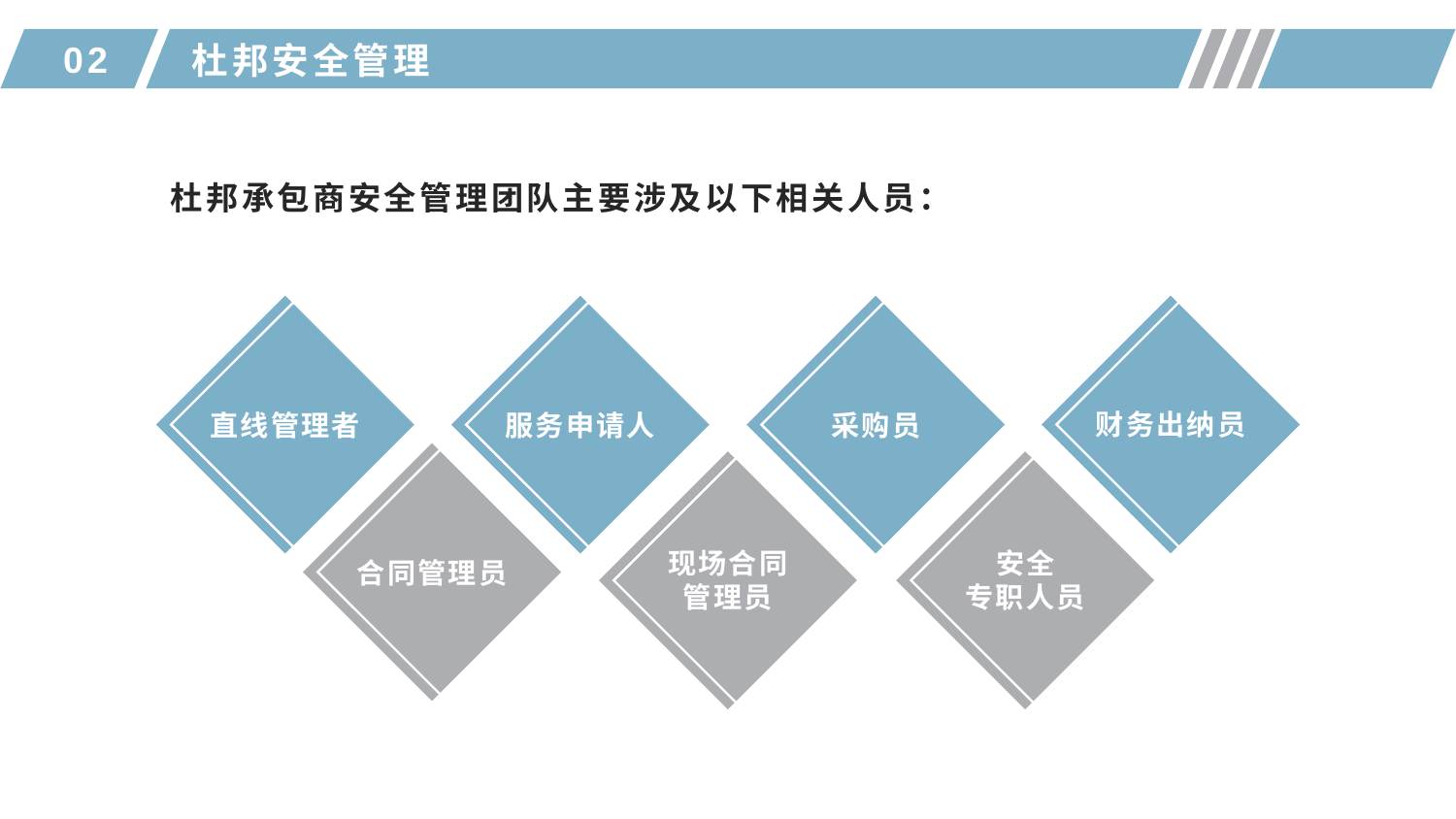

02
杜邦安全管理
杜邦承包商安全管理团队主要涉及以下相关人员：

财务出纳员

直线管理者

服务申请人

采购员

合同管理员

现场合同
管理员

安全
专职人员